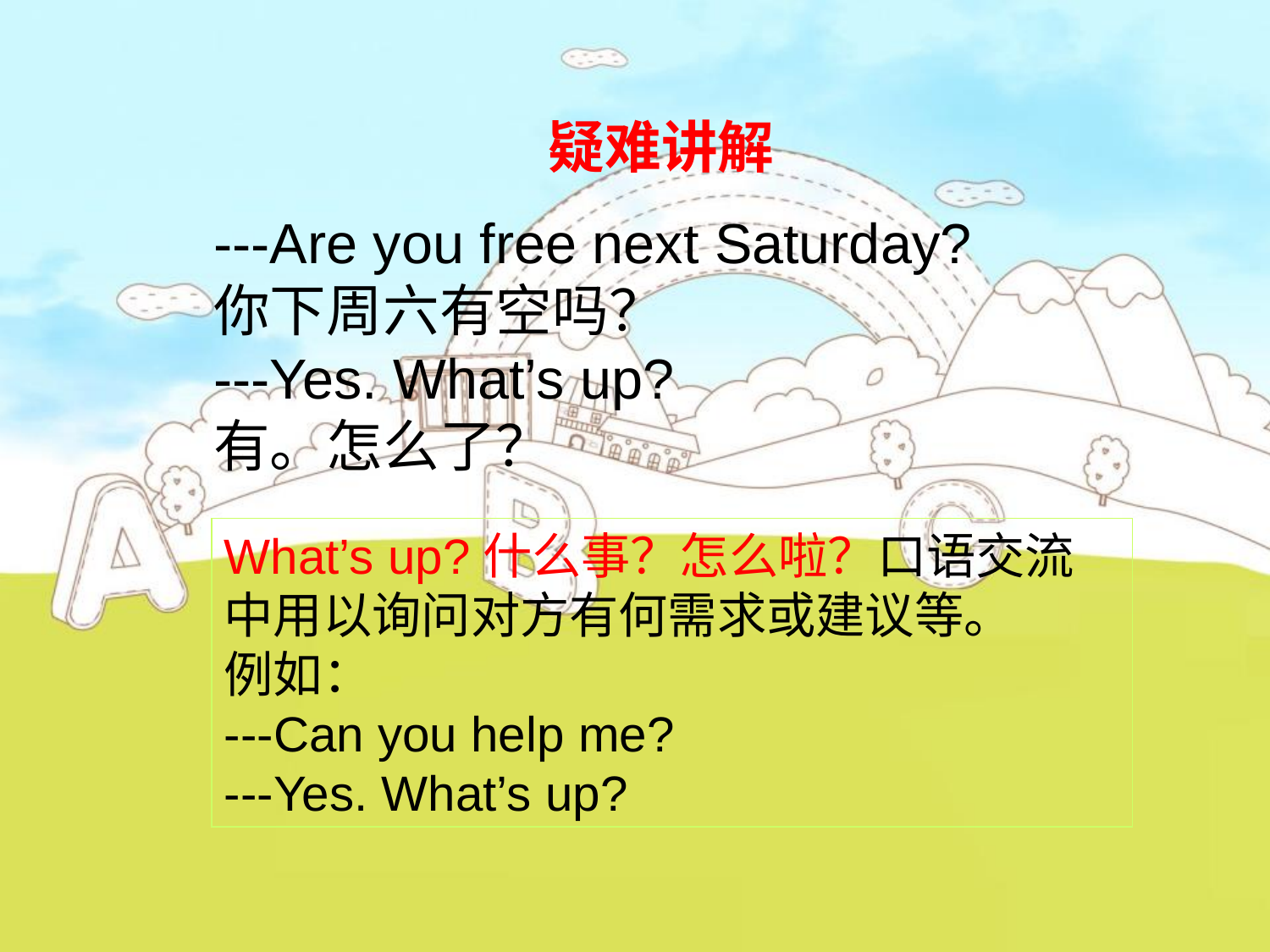

疑难讲解
---Are you free next Saturday?
你下周六有空吗？
---Yes. What’s up?
有。怎么了？
What’s up?什么事？怎么啦？口语交流中用以询问对方有何需求或建议等。
例如：
---Can you help me?
---Yes. What’s up?